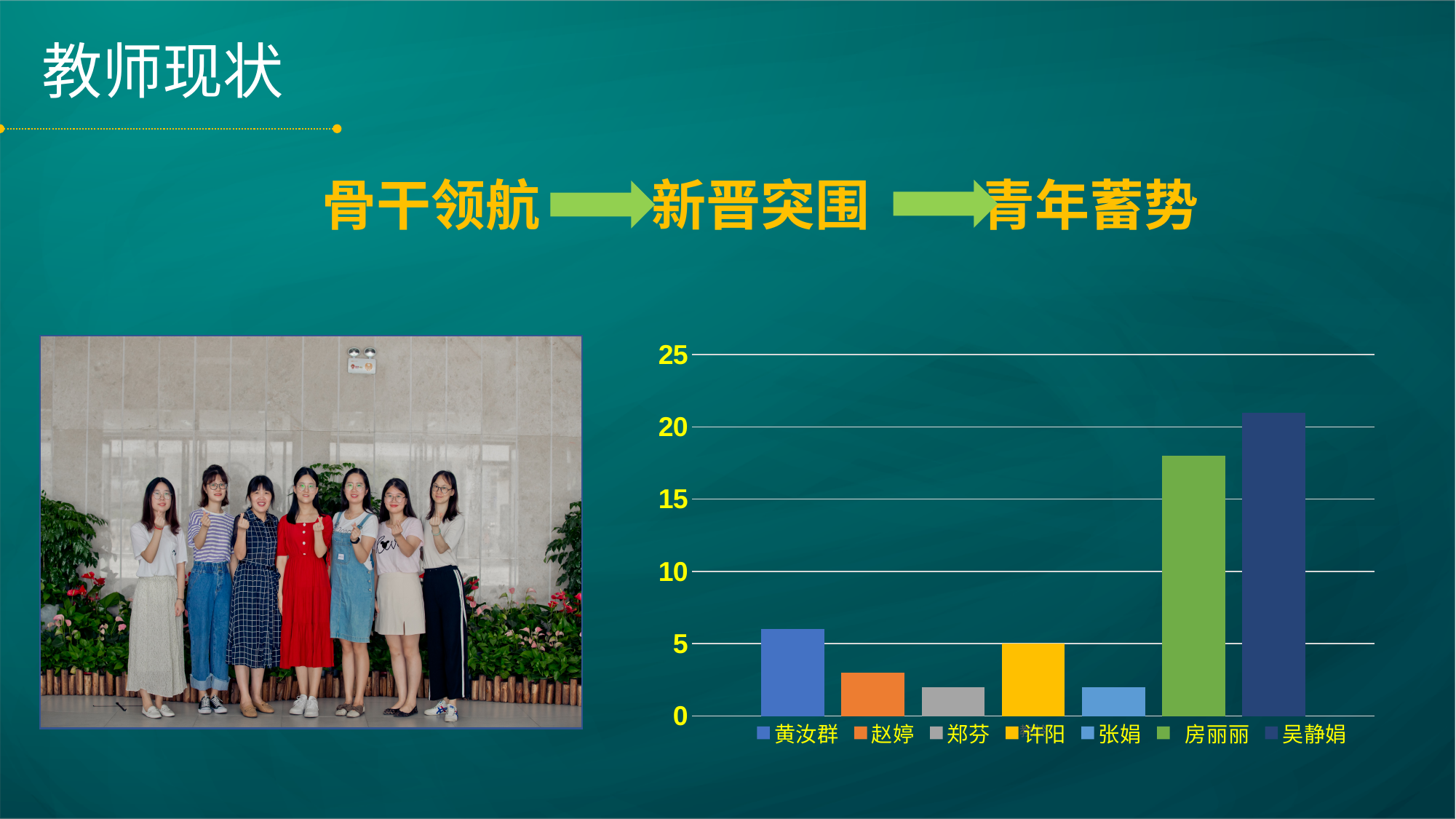

教师现状
骨干领航         新晋突围         青年蓄势

### Chart

| Category | 黄汝群 | 赵婷 | 郑芬 | 许阳 | 张娟 |  房丽丽 | 吴静娟 |
|---|---|---|---|---|---|---|---|
| 教龄 | 6.0 | 3.0 | 2.0 | 5.0 | 2.0 | 18.0 | 21.0 |